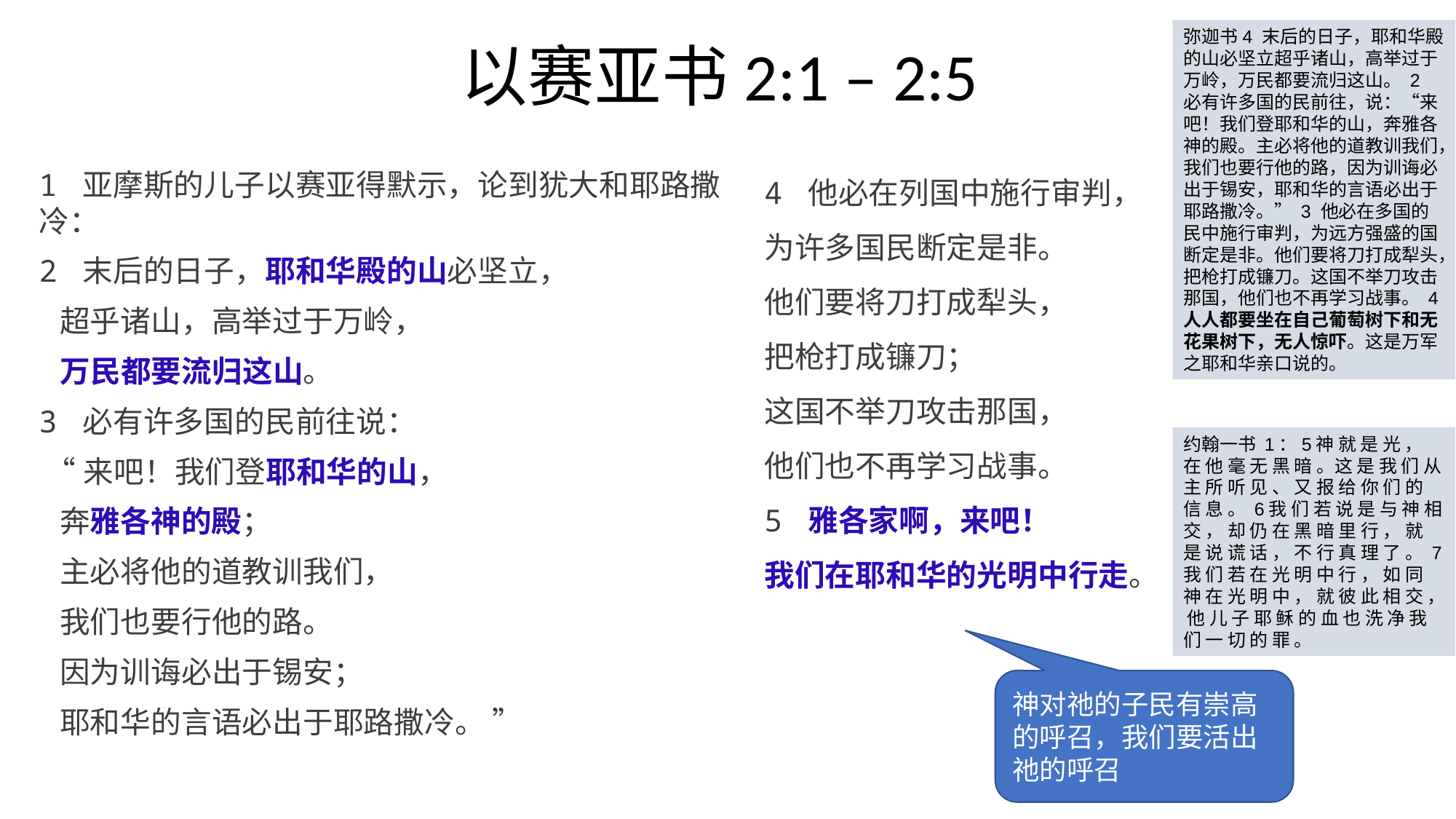

# 以赛亚书2:1 – 2:5
弥迦书4 末后的日子，耶和华殿的山必坚立超乎诸山，高举过于万岭，万民都要流归这山。 2 必有许多国的民前往，说：“来吧！我们登耶和华的山，奔雅各神的殿。主必将他的道教训我们，我们也要行他的路，因为训诲必出于锡安，耶和华的言语必出于耶路撒冷。” 3 他必在多国的民中施行审判，为远方强盛的国断定是非。他们要将刀打成犁头，把枪打成镰刀。这国不举刀攻击那国，他们也不再学习战事。 4 人人都要坐在自己葡萄树下和无花果树下，无人惊吓。这是万军之耶和华亲口说的。
4 他必在列国中施行审判，
为许多国民断定是非。
他们要将刀打成犁头，
把枪打成镰刀；
这国不举刀攻击那国，
他们也不再学习战事。
5 雅各家啊，来吧！
我们在耶和华的光明中行走。

1 亚摩斯的儿子以赛亚得默示，论到犹大和耶路撒冷：
2 末后的日子，耶和华殿的山必坚立，
  超乎诸山，高举过于万岭，
  万民都要流归这山。
3 必有许多国的民前往说：
 “来吧！我们登耶和华的山，
  奔雅各神的殿；
  主必将他的道教训我们，
  我们也要行他的路。
  因为训诲必出于锡安；
  耶和华的言语必出于耶路撒冷。 ”
约翰一书 1：5神 就 是 光 ， 在 他 毫 无 黑 暗 。这 是 我 们 从 主 所 听 见 、 又 报 给 你 们 的 信 息 。 6我 们 若 说 是 与 神 相 交 ， 却 仍 在 黑 暗 里 行 ， 就 是 说 谎 话 ， 不 行 真 理 了 。 7我 们 若 在 光 明 中 行 ， 如 同 神 在 光 明 中 ， 就 彼 此 相 交 ， 他 儿 子 耶 稣 的 血 也 洗 净 我 们 一 切 的 罪 。
神对祂的子民有崇高的呼召，我们要活出祂的呼召